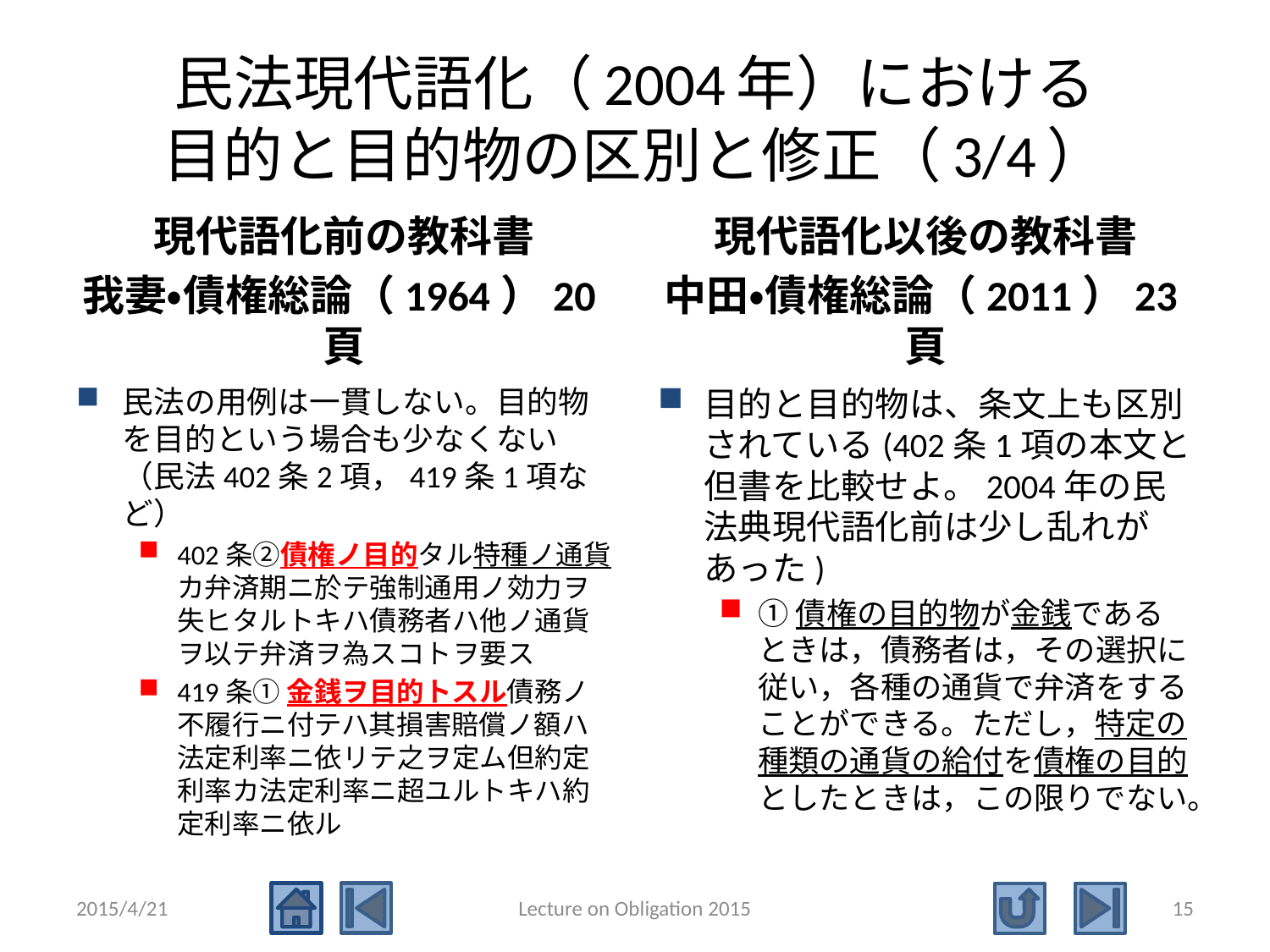

# 民法現代語化（2004年）における 目的と目的物の区別と修正（3/4）
現代語化前の教科書
我妻・債権総論（1964）20頁
現代語化以後の教科書
中田・債権総論（2011）23頁
民法の用例は一貫しない。目的物を目的という場合も少なくない（民法402条2項，419条1項など）
402条②債権ノ目的タル特種ノ通貨カ弁済期ニ於テ強制通用ノ効力ヲ失ヒタルトキハ債務者ハ他ノ通貨ヲ以テ弁済ヲ為スコトヲ要ス
419条① 金銭ヲ目的トスル債務ノ不履行ニ付テハ其損害賠償ノ額ハ法定利率ニ依リテ之ヲ定ム但約定利率カ法定利率ニ超ユルトキハ約定利率ニ依ル
目的と目的物は、条文上も区別されている(402条1項の本文と但書を比較せよ。2004年の民法典現代語化前は少し乱れがあった)
①債権の目的物が金銭であるときは，債務者は，その選択に従い，各種の通貨で弁済をすることができる。ただし，特定の種類の通貨の給付を債権の目的としたときは，この限りでない。
2015/4/21
Lecture on Obligation 2015
15